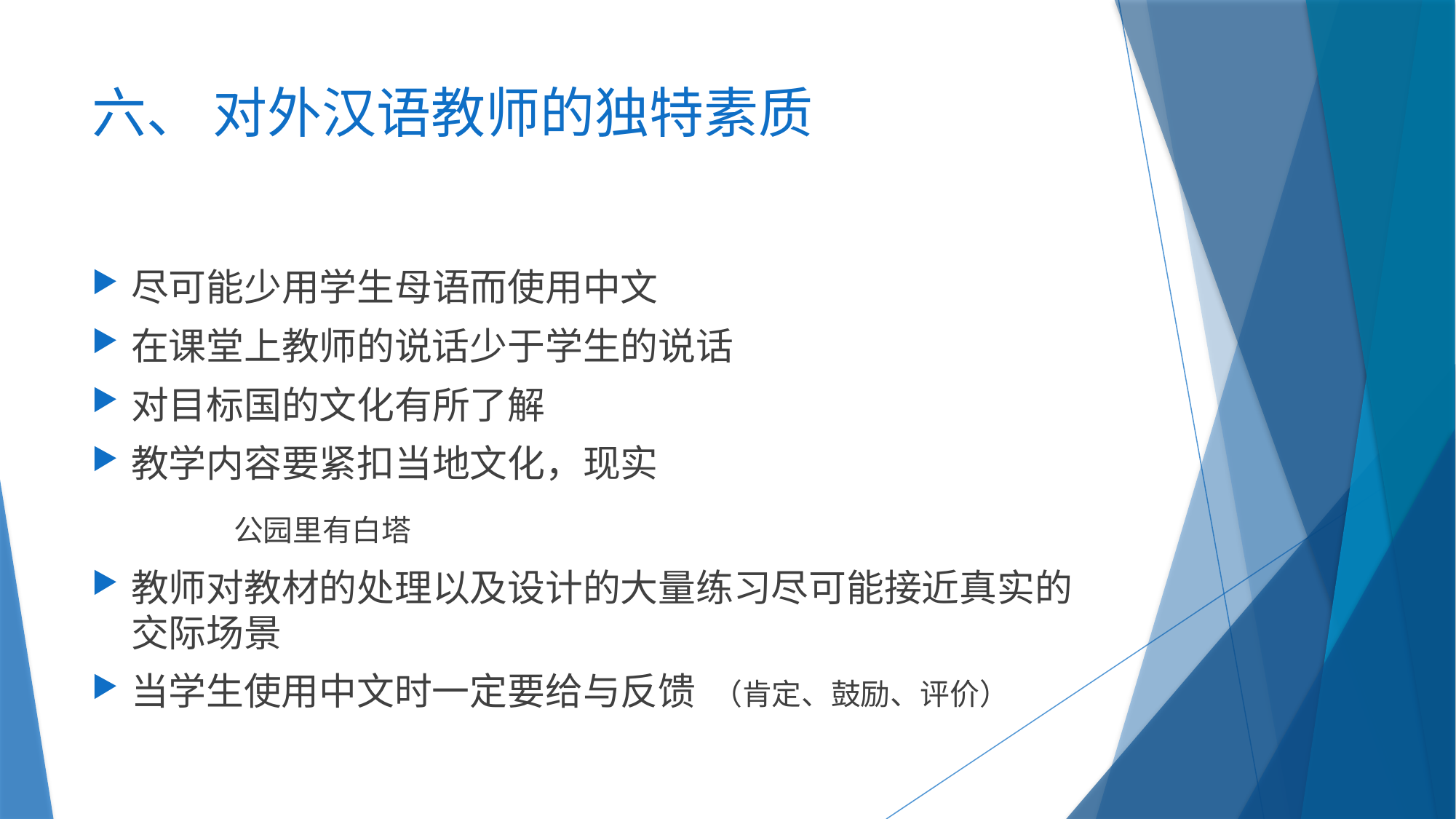

# 六、 对外汉语教师的独特素质
尽可能少用学生母语而使用中文
在课堂上教师的说话少于学生的说话
对目标国的文化有所了解
教学内容要紧扣当地文化，现实
                公园里有白塔
教师对教材的处理以及设计的大量练习尽可能接近真实的交际场景
当学生使用中文时一定要给与反馈  （肯定、鼓励、评价）